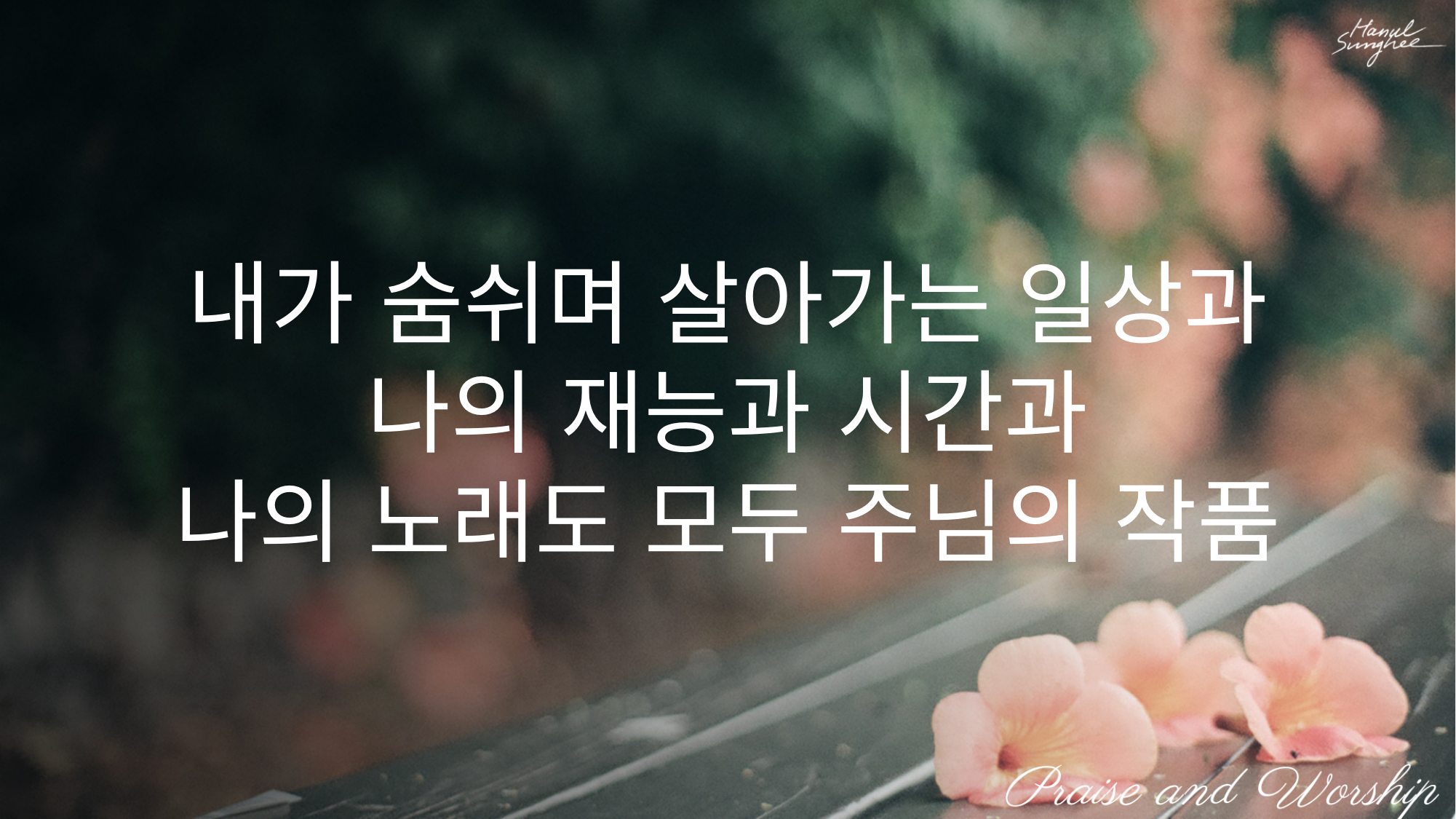

내가 숨쉬며 살아가는 일상과
나의 재능과 시간과
나의 노래도 모두 주님의 작품